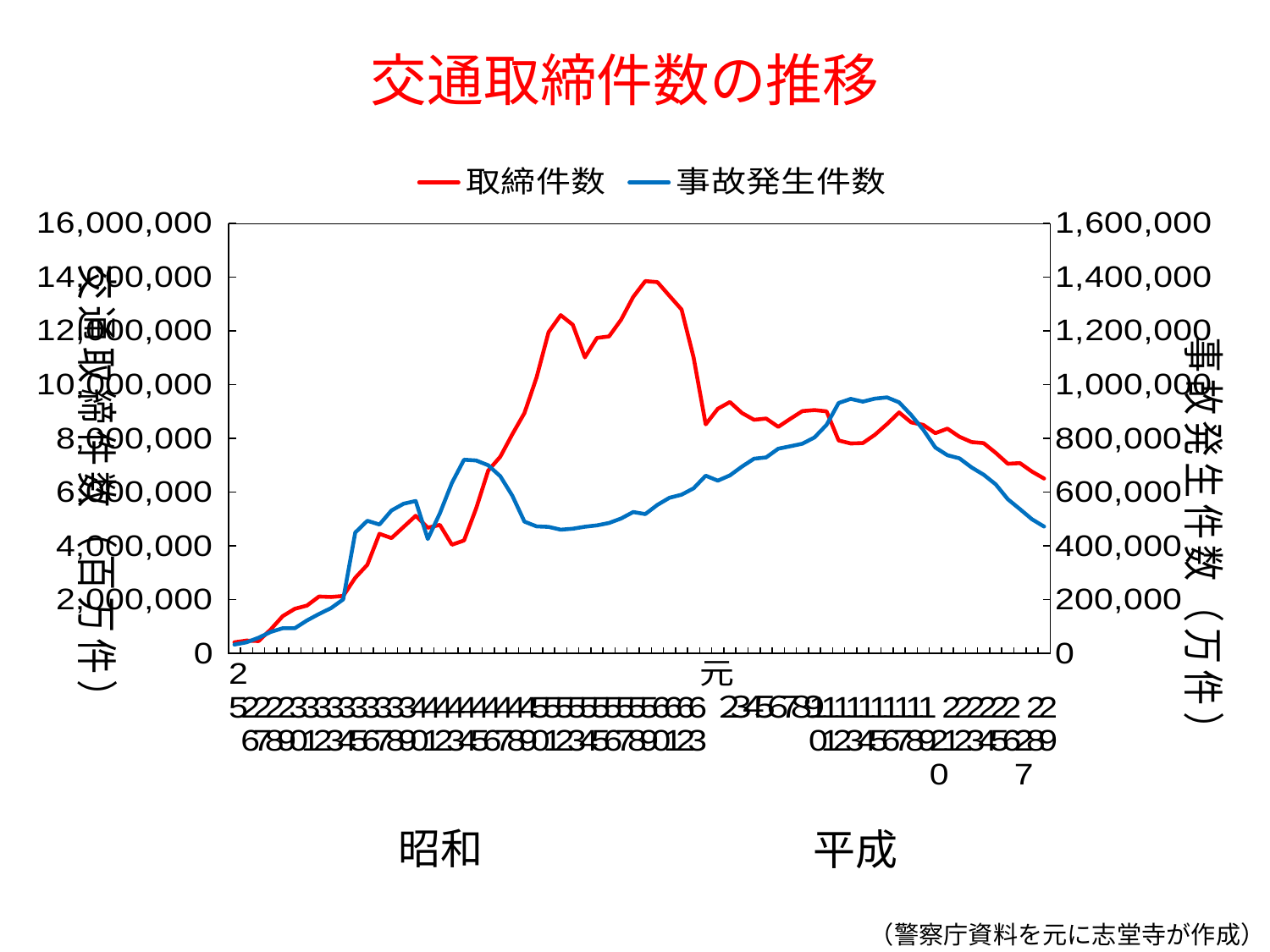

# 交通取締件数の推移

### Chart

| Category | 取締件数 | 事故発生件数 |
|---|---|---|
| 25 | 414693.0 | 33212.0 |
|   26 | 479759.0 | 41423.0 |
|   27 | 462109.0 | 58487.0 |
|   28 | 890356.0 | 80019.0 |
|   29 | 1388793.0 | 93869.0 |
|   30 | 1663409.0 | 93981.0 |
|   31 | 1781761.0 | 122691.0 |
|   32 | 2117907.0 | 146833.0 |
|   33 | 2100995.0 | 168799.0 |
|   34 | 2137343.0 | 201292.0 |
|   35 | 2813710.0 | 449917.0 |
|   36 | 3299941.0 | 493693.0 |
|   37 | 4452219.0 | 479825.0 |
|   38 | 4293379.0 | 531966.0 |
|   39 | 4708389.0 | 557183.0 |
|   40 | 5121485.0 | 567286.0 |
|   41 | 4679115.0 | 425944.0 |
|   42 | 4783605.0 | 521481.0 |
|   43 | 4046312.0 | 635056.0 |
|   44 | 4204529.0 | 720880.0 |
|   45 | 5390198.0 | 718080.0 |
|   46 | 6802367.0 | 700290.0 |
|   47 | 7320696.0 | 659283.0 |
|   48 | 8156440.0 | 586713.0 |
|   49 | 8946747.0 | 490452.0 |
|   50 | 10268458.0 | 472938.0 |
|   51 | 11955807.0 | 471041.0 |
|   52 | 12588122.0 | 460649.0 |
|   53 | 12230512.0 | 464037.0 |
|   54 | 11017938.0 | 471573.0 |
|   55 | 11741187.0 | 476677.0 |
|   56 | 11796921.0 | 485578.0 |
|   57 | 12421244.0 | 502261.0 |
|   58 | 13265811.0 | 526362.0 |
|   59 | 13856207.0 | 518642.0 |
|   60 | 13818815.0 | 552788.0 |
|   61 | 13306120.0 | 579190.0 |
|   62 | 12799095.0 | 590723.0 |
|   63 | 11004035.0 | 614481.0 |
| 元 | 8523523.0 | 661363.0 |
|   ２ | 9103918.0 | 643097.0 |
|   ３ | 9354621.0 | 662392.0 |
|   ４ | 8946570.0 | 695346.0 |
|   ５ | 8695021.0 | 724678.0 |
|   ６ | 8740245.0 | 729461.0 |
|   ７ | 8432772.0 | 761794.0 |
|   ８ | 8730462.0 | 771085.0 |
|   ９ | 9018290.0 | 780401.0 |
|   10 | 9055484.0 | 803882.0 |
|   11 | 9008992.0 | 850371.0 |
|   12 | 7925105.0 | 931950.0 |
|   13 | 7814151.0 | 947253.0 |
|   14 | 7827720.0 | 936950.0 |
|   15 | 8138067.0 | 948281.0 |
|   16 | 8535658.0 | 952720.0 |
|   17 | 8967549.0 | 934346.0 |
|   18 | 8598866.0 | 887267.0 |
|   19 | 8503997.0 | 832704.0 |
|    20  | 8197695.0 | 766394.0 |
|   21 | 8367093.0 | 737637.0 |
|   22 | 8062692.0 | 725924.0 |
|   23 | 7864798.0 | 692084.0 |
|   24 | 7826492.0 | 665157.0 |
|   25 | 7464295.0 | 629033.0 |
|   26 | 7057779.0 | 573842.0 |
|    27  | 7082675.0 | 536899.0 |
|   28 | 6766663.0 | 499201.0 |
|   29 | 6509141.0 | 472165.0 |
昭和
平成
（警察庁資料を元に志堂寺が作成）